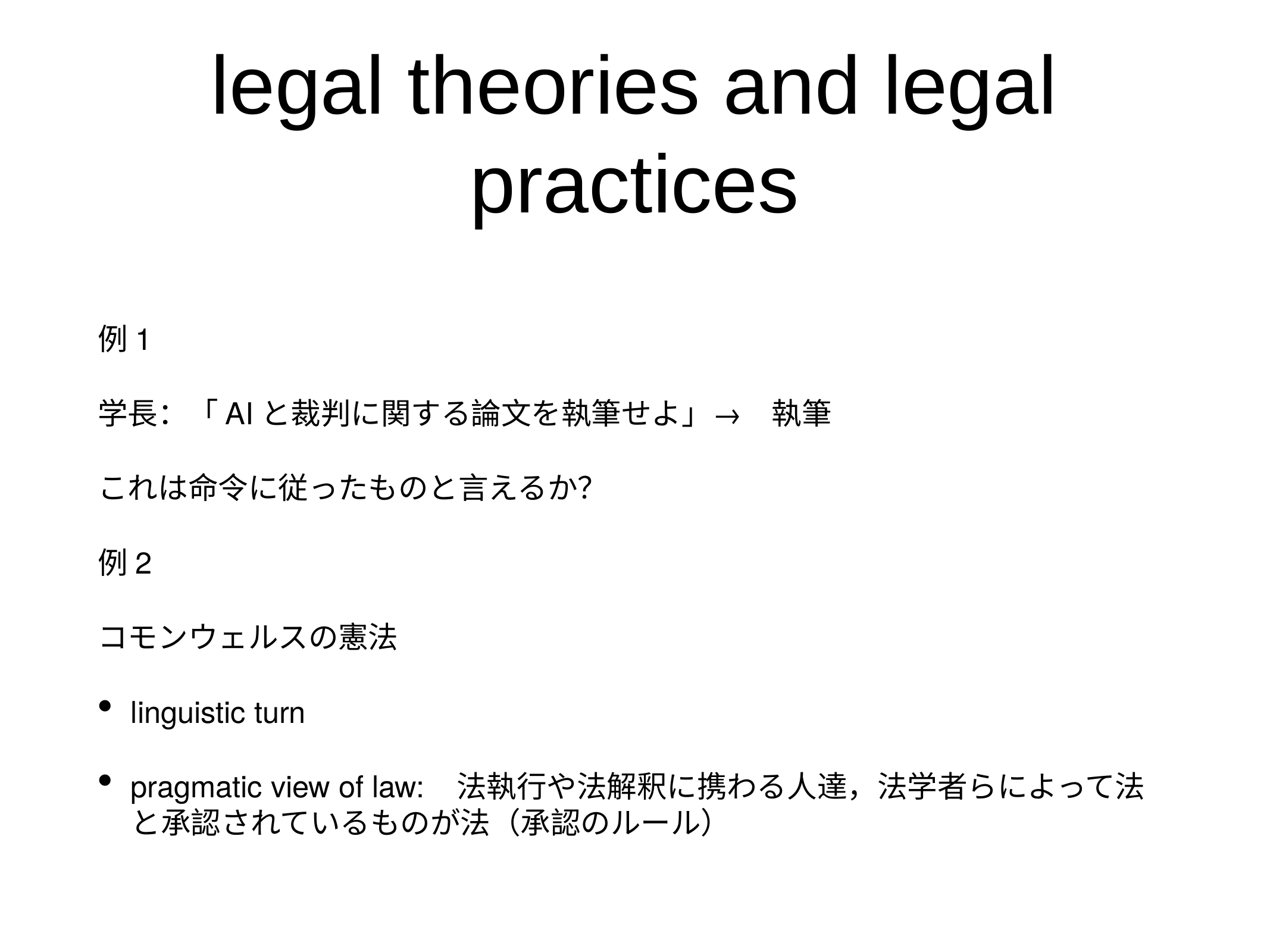

# legal theories and legal practices
例1
学長：「AIと裁判に関する論文を執筆せよ」→　執筆
これは命令に従ったものと言えるか？
例2
コモンウェルスの憲法
linguistic turn
pragmatic view of law:   法執行や法解釈に携わる人達，法学者らによって法と承認されているものが法（承認のルール）